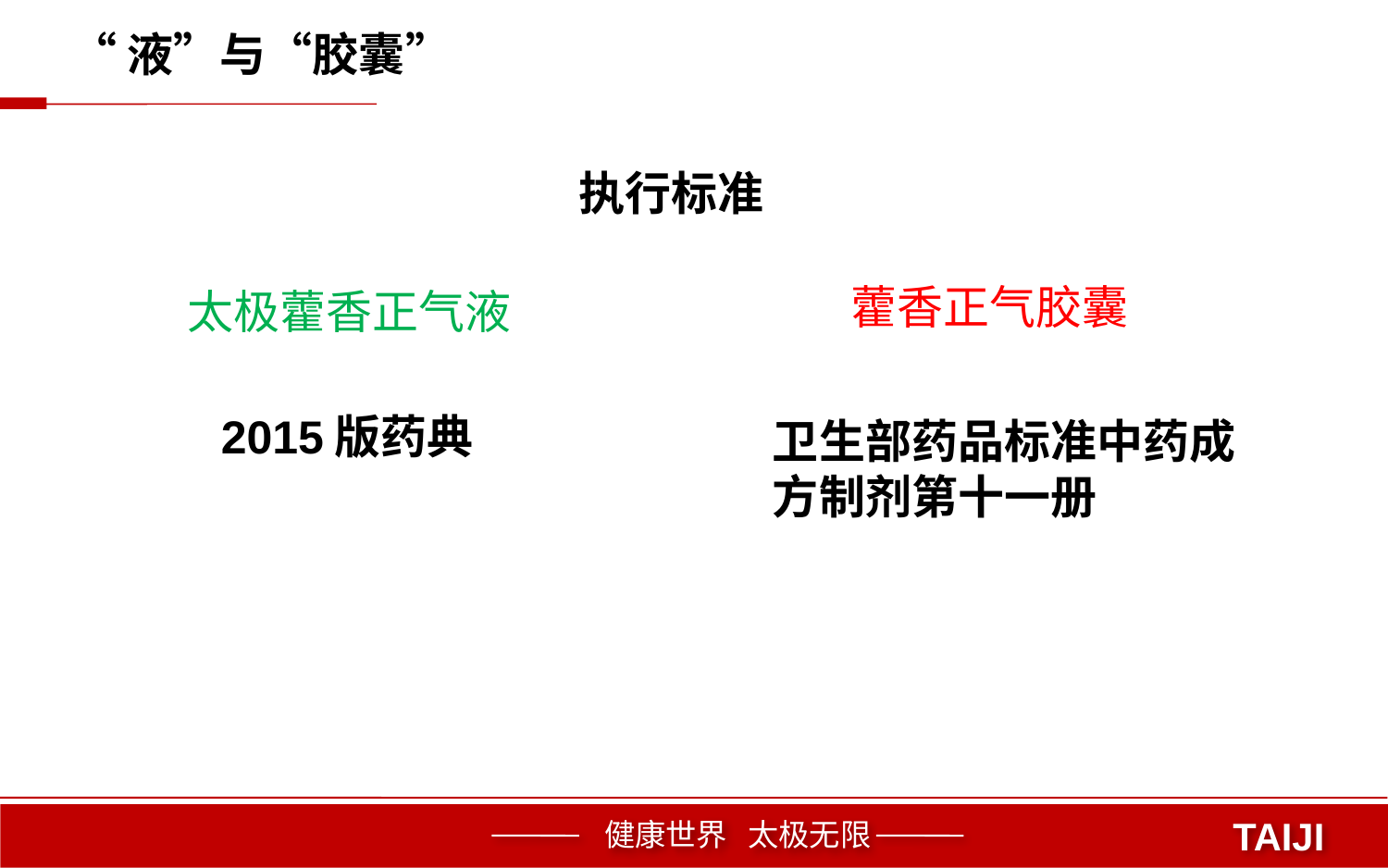

“液”与“胶囊”
执行标准
藿香正气胶囊
太极藿香正气液
2015版药典
卫生部药品标准中药成方制剂第十一册